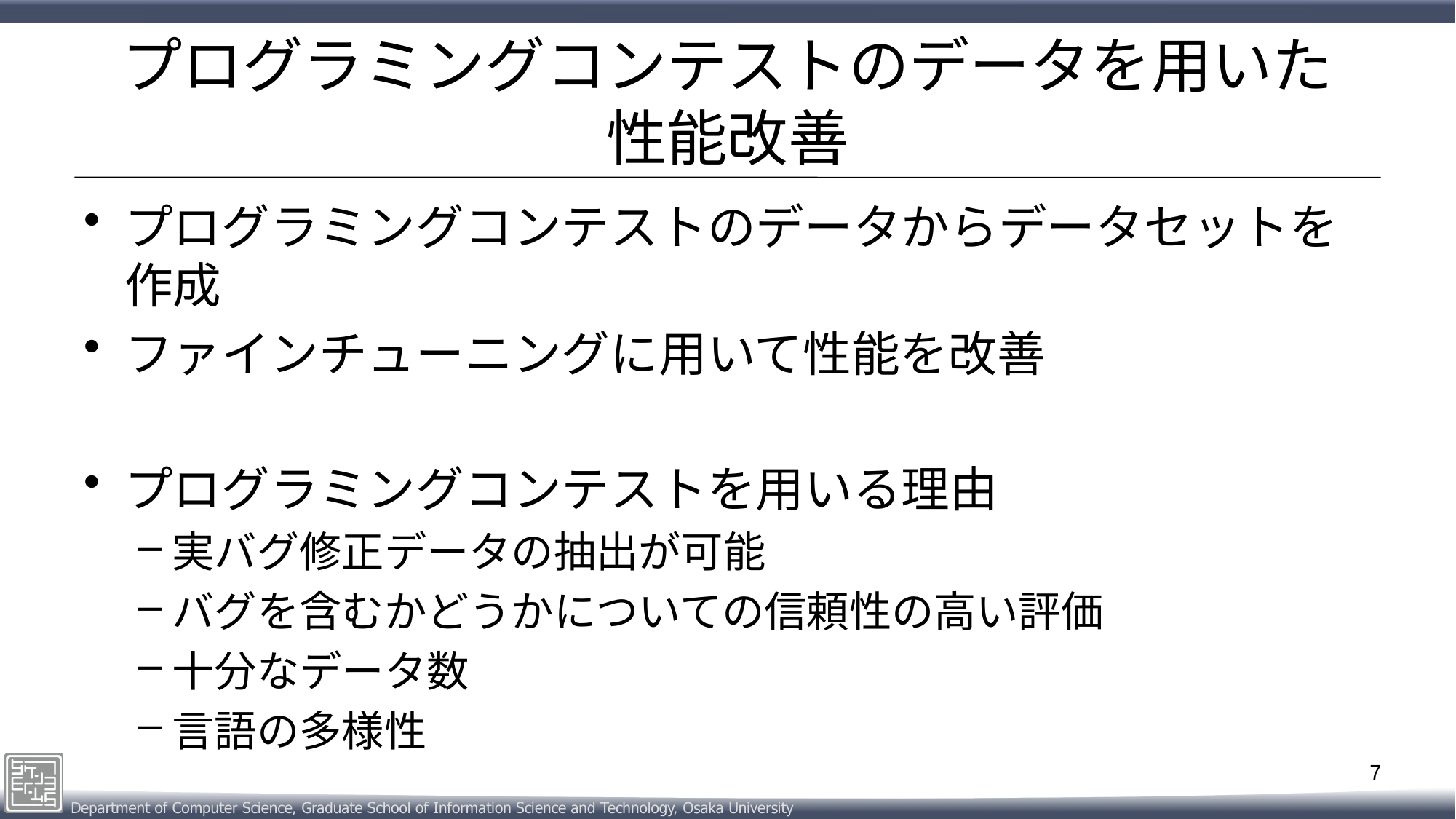

# プログラミングコンテストのデータを用いた 性能改善
プログラミングコンテストのデータからデータセットを作成
ファインチューニングに用いて性能を改善

プログラミングコンテストを用いる理由
実バグ修正データの抽出が可能
バグを含むかどうかについての信頼性の高い評価
十分なデータ数
言語の多様性

7